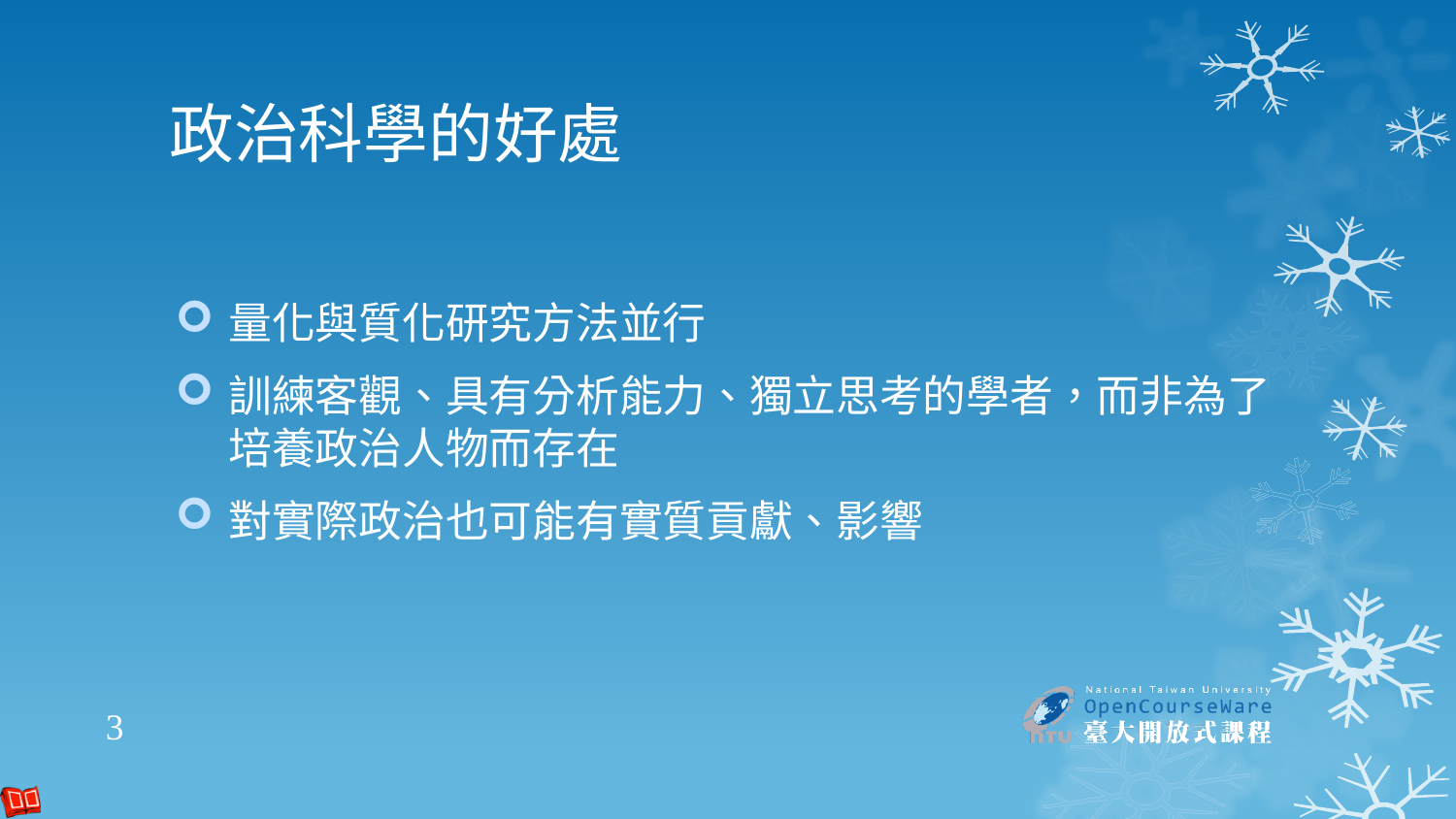

# 政治科學的好處

量化與質化研究方法並行
訓練客觀、具有分析能力、獨立思考的學者，而非為了培養政治人物而存在
對實際政治也可能有實質貢獻、影響

3